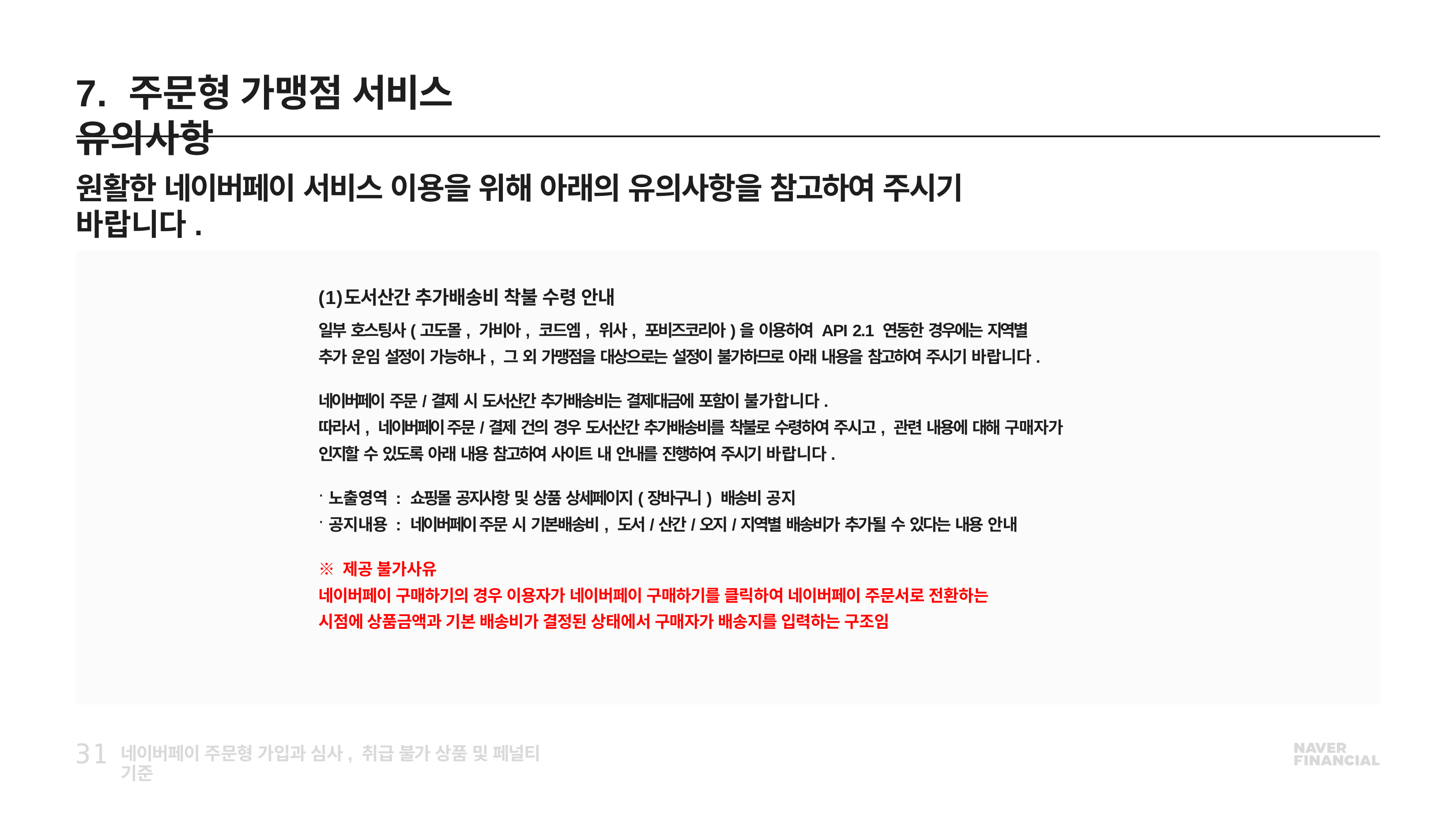

# 7. 주문형 가맹점 서비스 유의사항
원활한 네이버페이 서비스 이용을 위해 아래의 유의사항을 참고하여 주시기 바랍니다.

도서산간 추가배송비 착불 수령 안내
일부 호스팅사(고도몰, 가비아, 코드엠, 위사, 포비즈코리아)을 이용하여 API 2.1 연동한 경우에는 지역별 추가 운임 설정이 가능하나, 그 외 가맹점을 대상으로는 설정이 불가하므로 아래 내용을 참고하여 주시기 바랍니다.

네이버페이 주문/결제 시 도서산간 추가배송비는 결제대금에 포함이 불가합니다.
따라서, 네이버페이 주문/결제 건의 경우 도서산간 추가배송비를 착불로 수령하여 주시고, 관련 내용에 대해 구매자가 인지할 수 있도록 아래 내용 참고하여 사이트 내 안내를 진행하여 주시기 바랍니다.

노출영역 : 쇼핑몰 공지사항 및 상품 상세페이지(장바구니) 배송비 공지
공지내용 : 네이버페이 주문 시 기본배송비, 도서/산간/오지/지역별 배송비가 추가될 수 있다는 내용 안내

※ 제공 불가사유
네이버페이 구매하기의 경우 이용자가 네이버페이 구매하기를 클릭하여 네이버페이 주문서로 전환하는 시점에 상품금액과 기본 배송비가 결정된 상태에서 구매자가 배송지를 입력하는 구조임
31
네이버페이 주문형 가입과 심사, 취급 불가 상품 및 페널티 기준